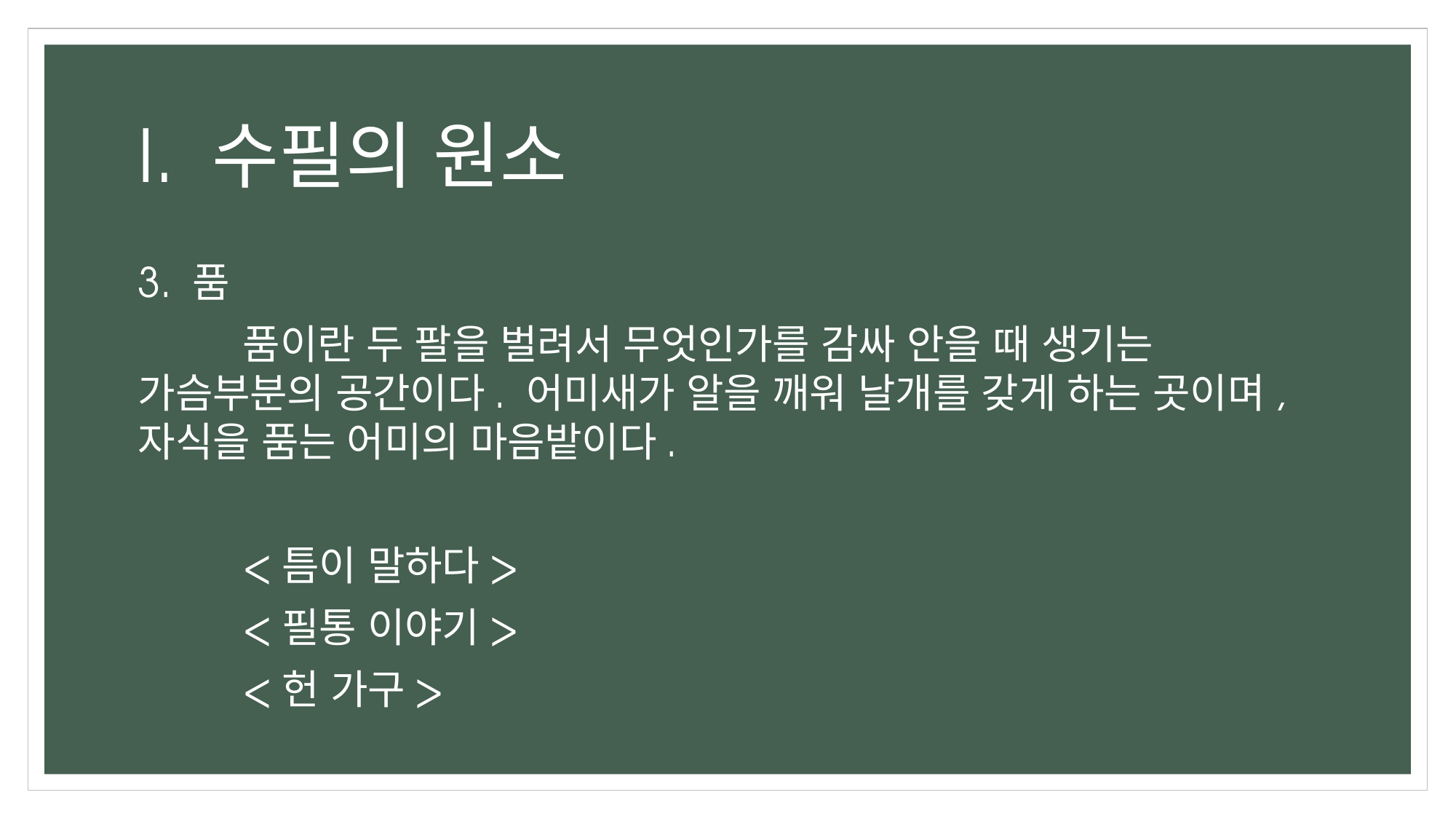

# I. 수필의 원소
3. 품
	품이란 두 팔을 벌려서 무엇인가를 감싸 안을 때 생기는 가슴부분의 공간이다. 어미새가 알을 깨워 날개를 갖게 하는 곳이며, 자식을 품는 어미의 마음밭이다.

	<틈이 말하다>
	<필통 이야기>
	<헌 가구>